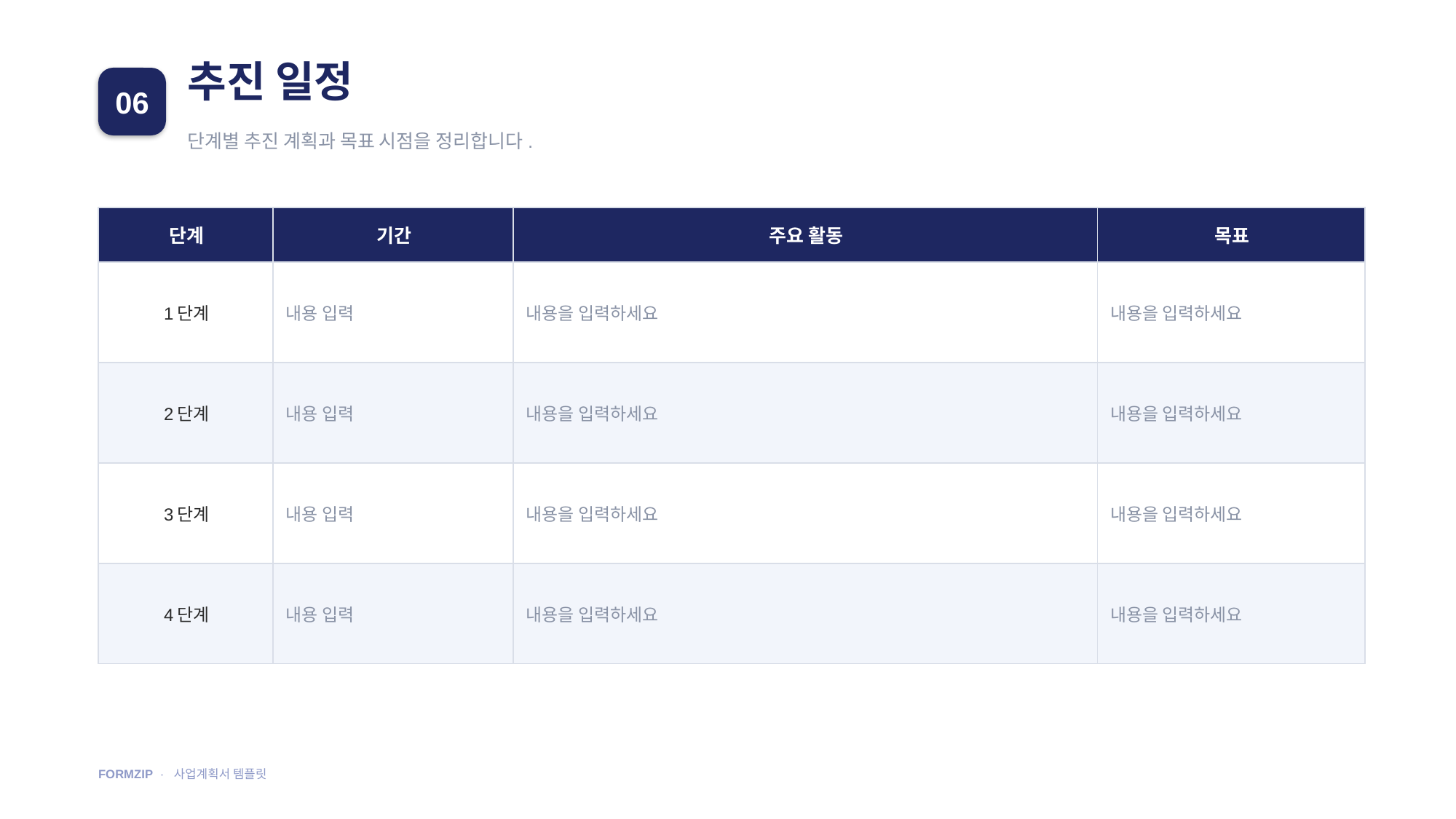

추진 일정
06
단계별 추진 계획과 목표 시점을 정리합니다.
| 단계 | 기간 | 주요 활동 | 목표 |
| --- | --- | --- | --- |
| 1단계 | 내용 입력 | 내용을 입력하세요 | 내용을 입력하세요 |
| 2단계 | 내용 입력 | 내용을 입력하세요 | 내용을 입력하세요 |
| 3단계 | 내용 입력 | 내용을 입력하세요 | 내용을 입력하세요 |
| 4단계 | 내용 입력 | 내용을 입력하세요 | 내용을 입력하세요 |
FORMZIP  ·  사업계획서 템플릿